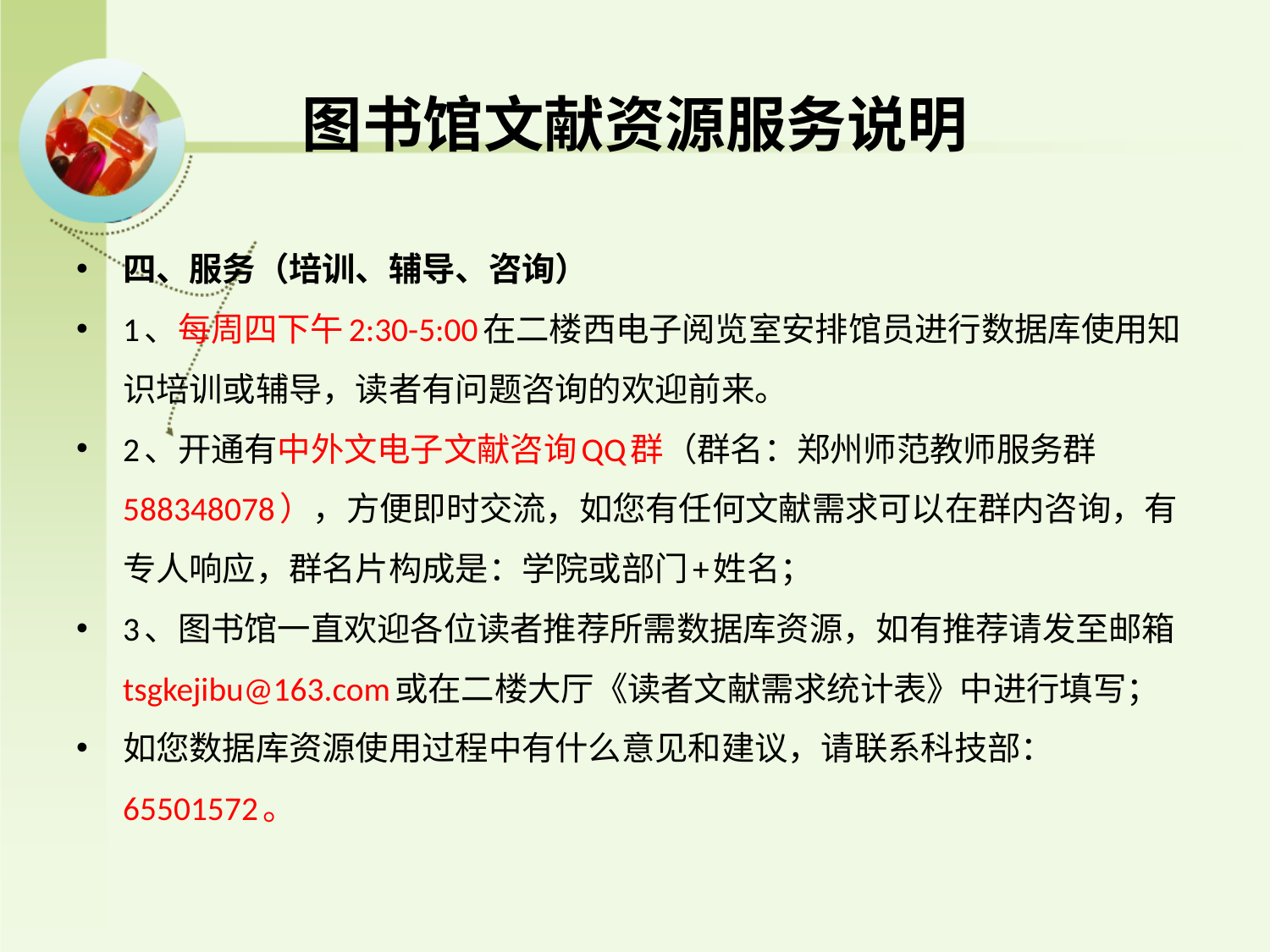

# 图书馆文献资源服务说明
四、服务（培训、辅导、咨询）
1、每周四下午2:30-5:00在二楼西电子阅览室安排馆员进行数据库使用知识培训或辅导，读者有问题咨询的欢迎前来。
2、开通有中外文电子文献咨询QQ群（群名：郑州师范教师服务群 588348078），方便即时交流，如您有任何文献需求可以在群内咨询，有专人响应，群名片构成是：学院或部门+姓名；
3、图书馆一直欢迎各位读者推荐所需数据库资源，如有推荐请发至邮箱tsgkejibu@163.com或在二楼大厅《读者文献需求统计表》中进行填写；
如您数据库资源使用过程中有什么意见和建议，请联系科技部：65501572。